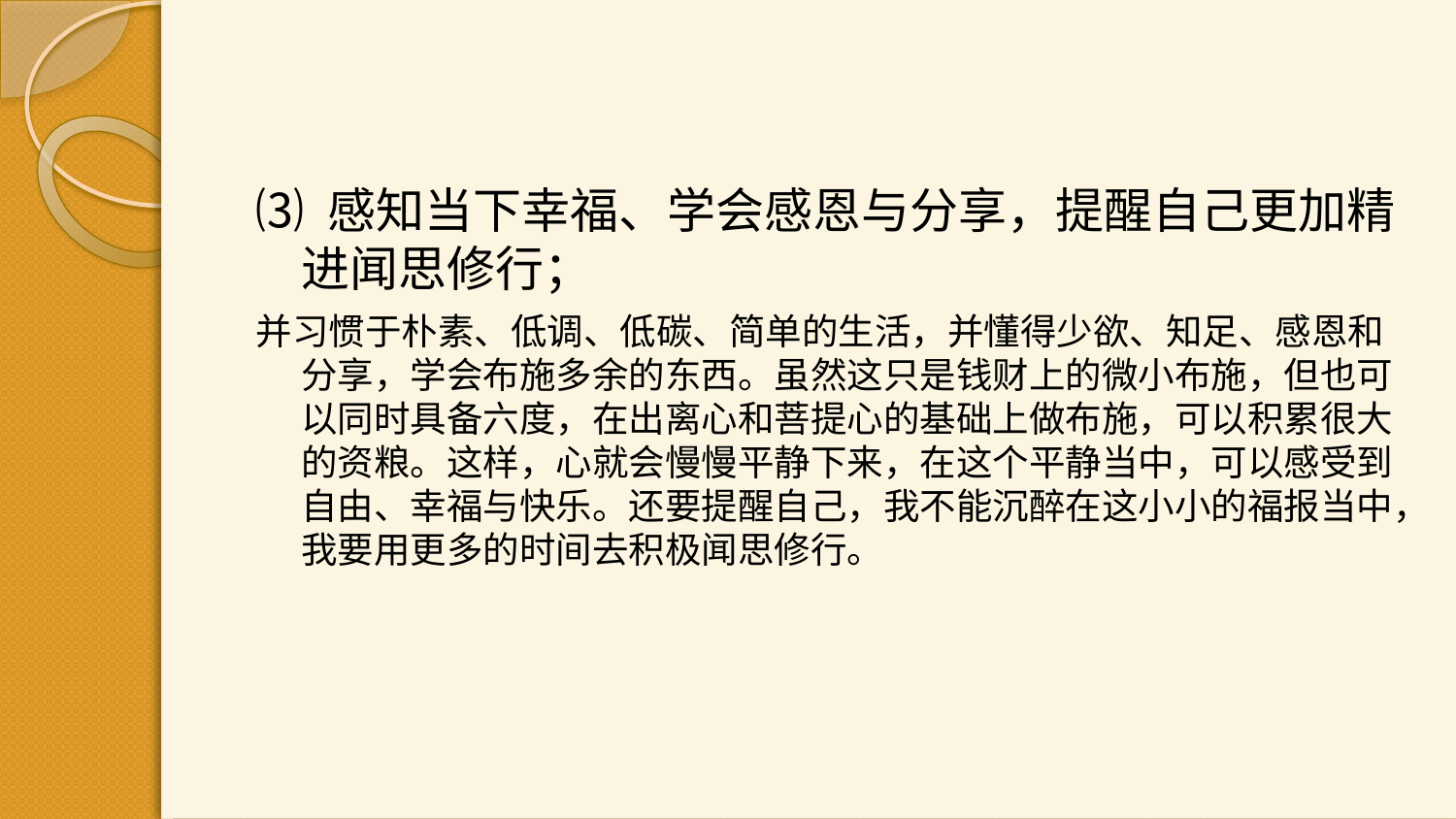

⑶ 感知当下幸福、学会感恩与分享，提醒自己更加精进闻思修行；
并习惯于朴素、低调、低碳、简单的生活，并懂得少欲、知足、感恩和分享，学会布施多余的东西。虽然这只是钱财上的微小布施，但也可以同时具备六度，在出离心和菩提心的基础上做布施，可以积累很大的资粮。这样，心就会慢慢平静下来，在这个平静当中，可以感受到自由、幸福与快乐。还要提醒自己，我不能沉醉在这小小的福报当中，我要用更多的时间去积极闻思修行。